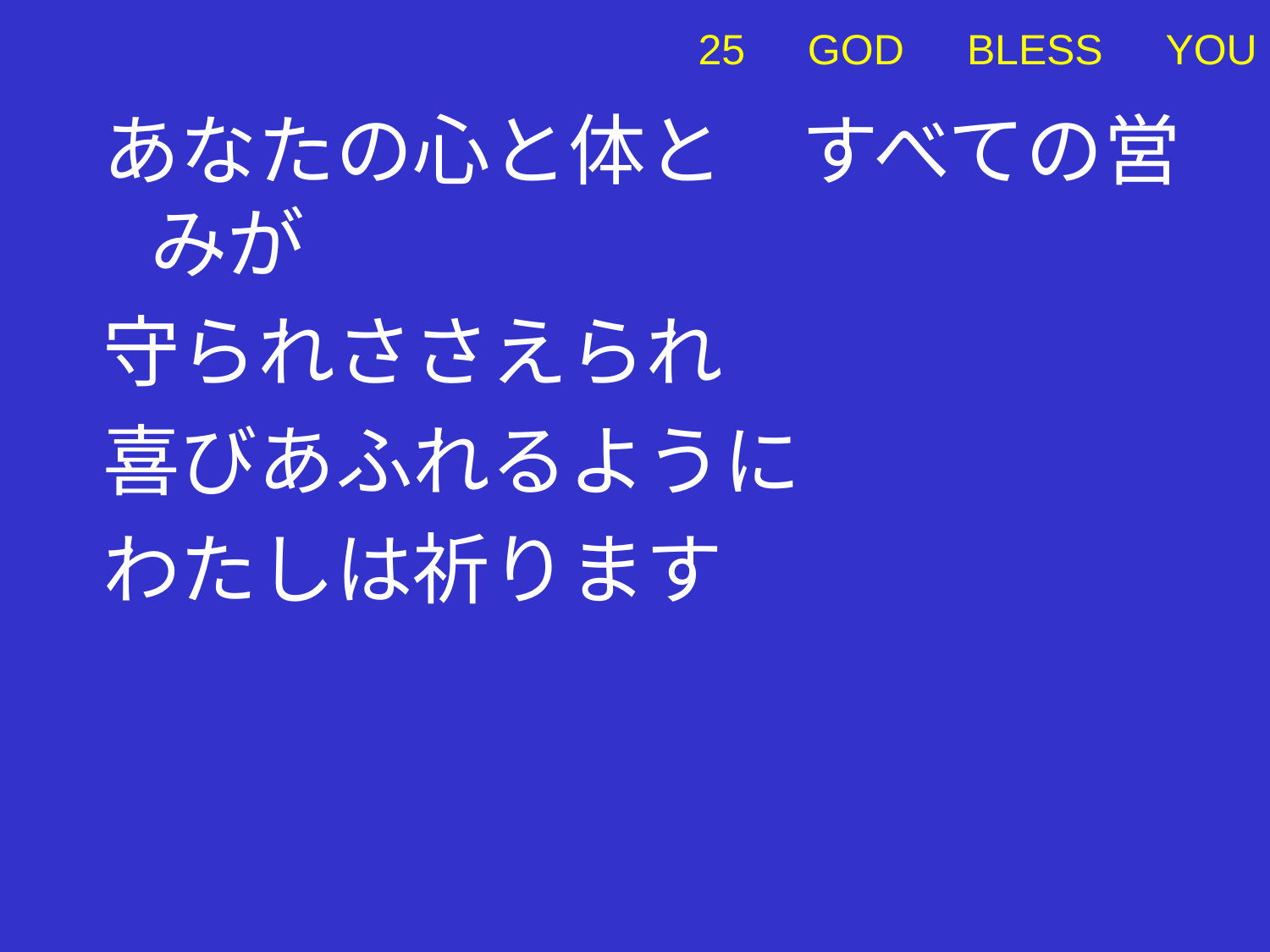

あなたの心と体と　すべての営みが
守られささえられ
喜びあふれるように
わたしは祈ります

# 25　GOD　BLESS　YOU